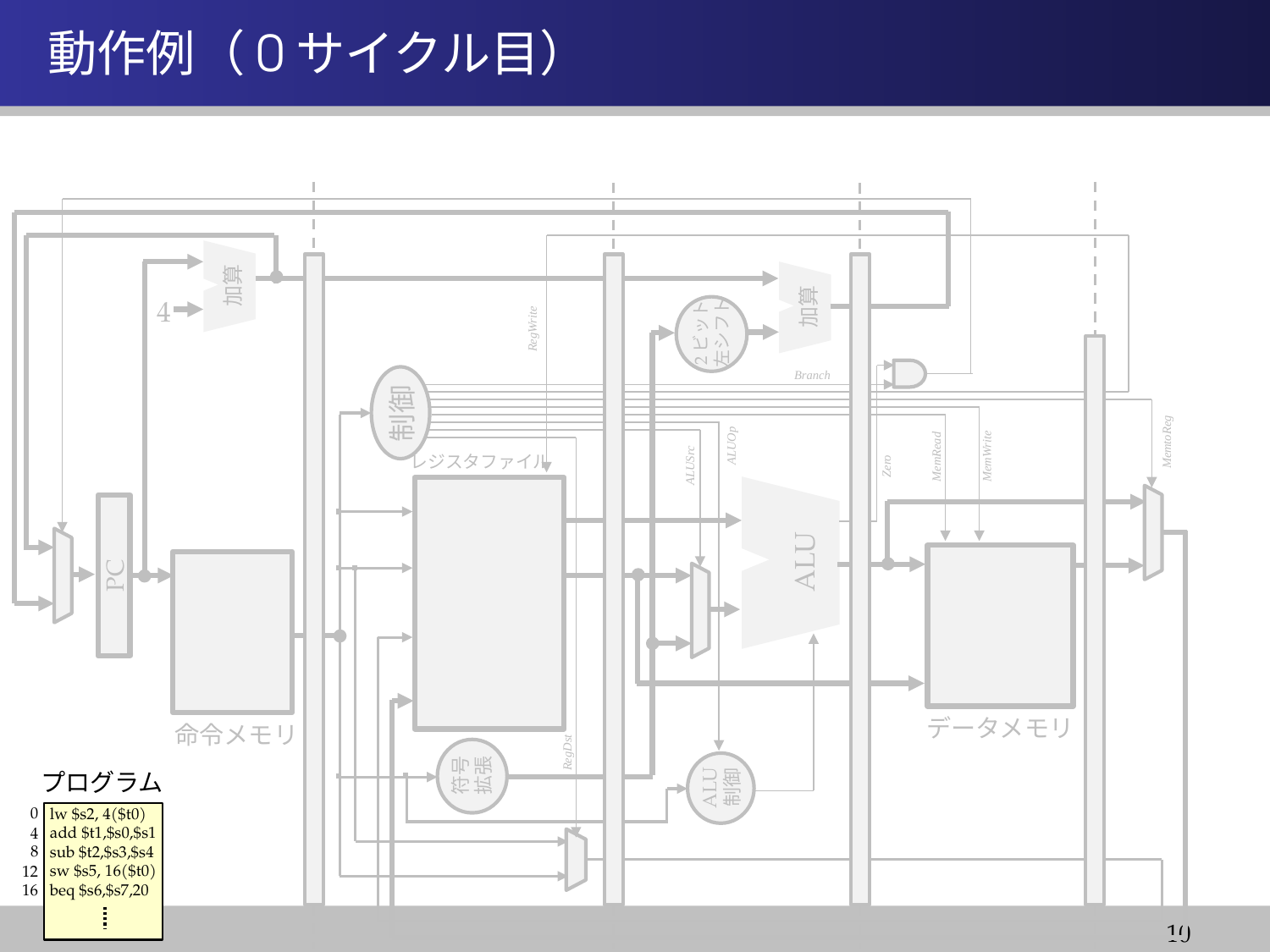

情報システム基盤学基礎１
# 動作例（0サイクル目）

加算

加算
4

2ビット
左シフト
RegWrite

Branch

制御
ALUOp
MemtoReg
Zero
MemRead
MemWrite
レジスタファイル
ALUSrc

ALU

PC

データメモリ
命令メモリ
RegDst

符号
拡張

ALU
制御
プログラム
0
lw $s2, 4($t0)
add $t1,$s0,$s1
sub $t2,$s3,$s4
sw $s5, 16($t0)
beq $s6,$s7,20
4
8

12
16
10